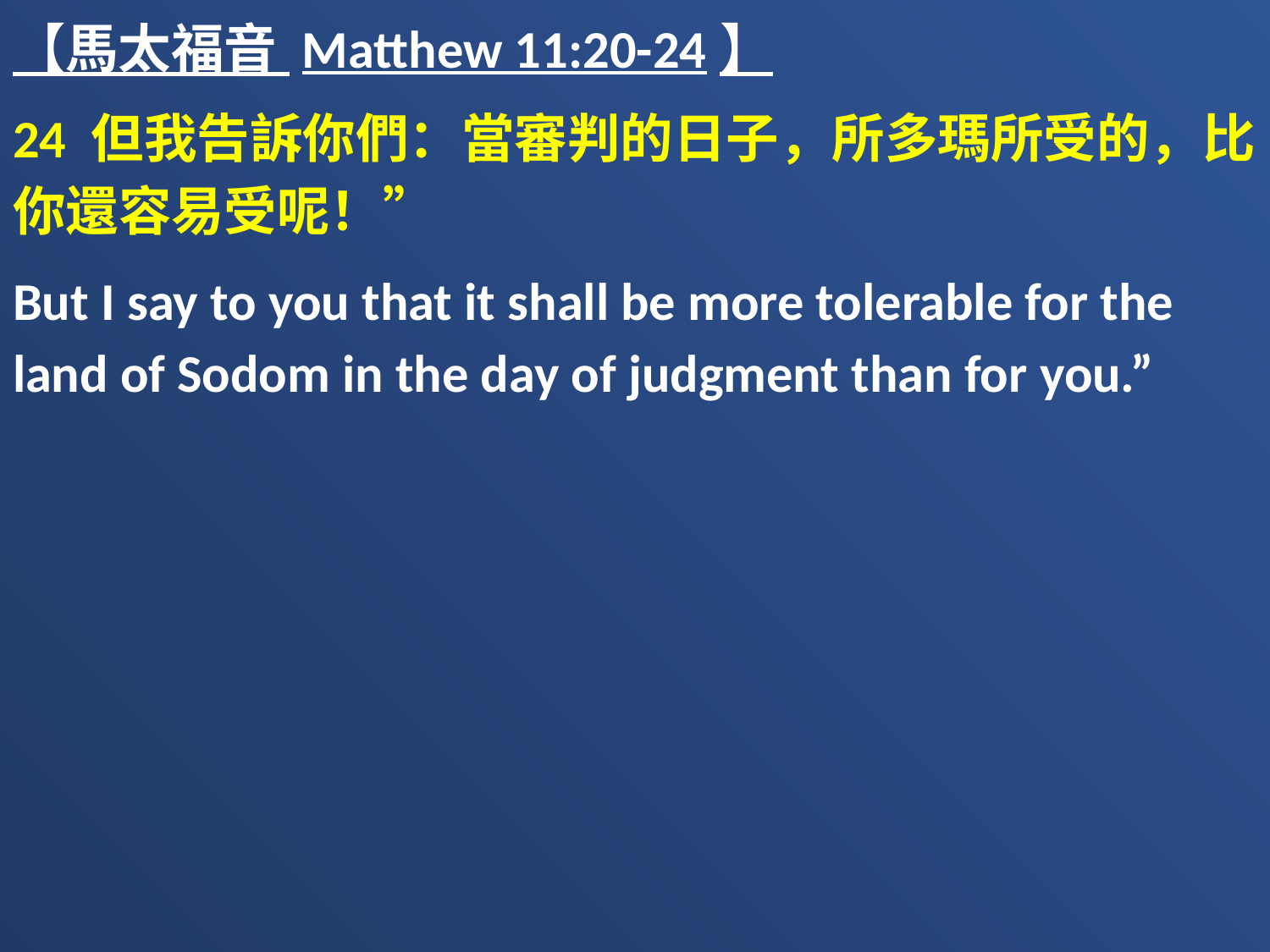

【馬太福音 Matthew 11:20-24】
24 但我告訴你們：當審判的日子，所多瑪所受的，比你還容易受呢！”
But I say to you that it shall be more tolerable for the land of Sodom in the day of judgment than for you.”